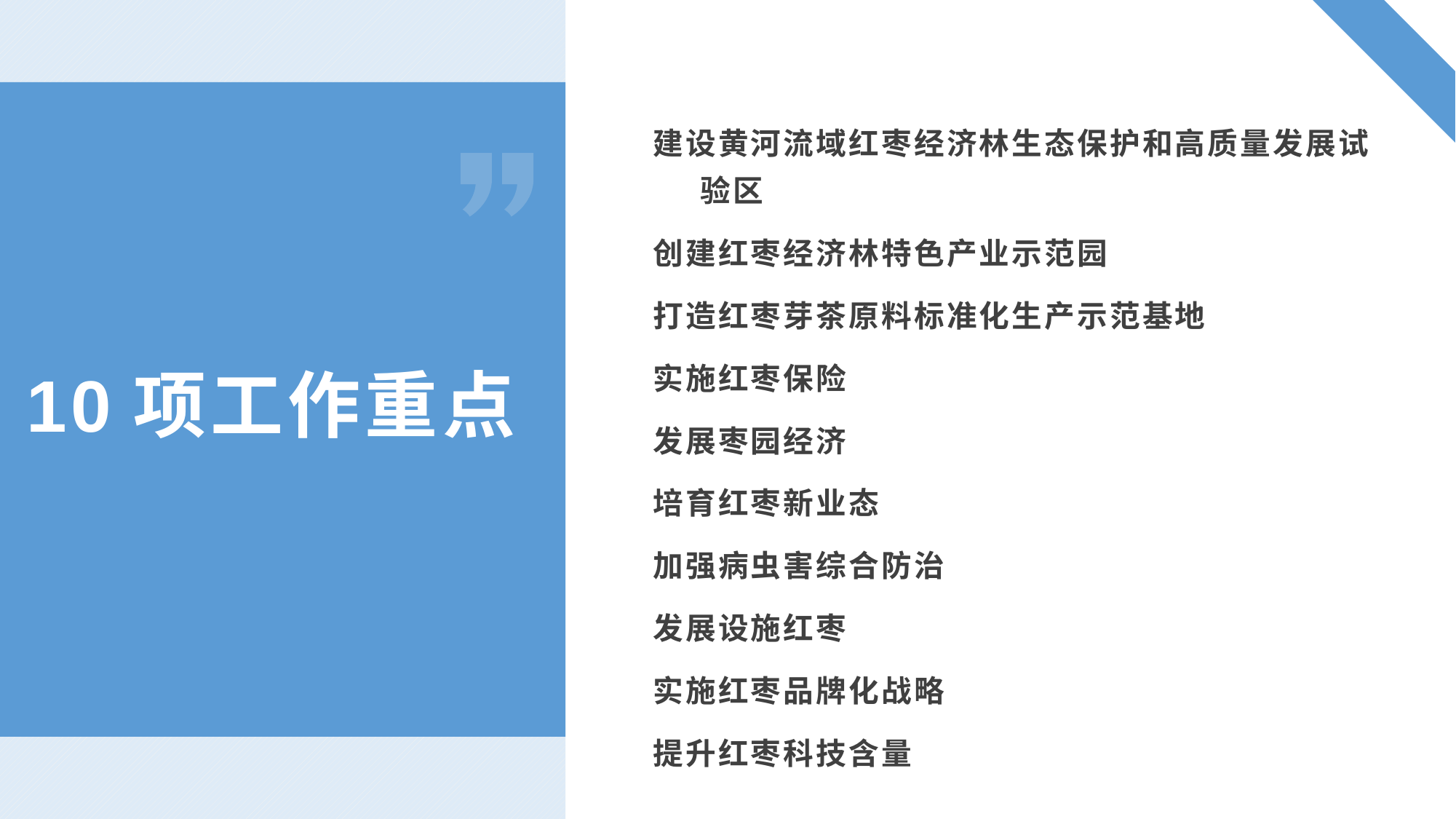

建设黄河流域红枣经济林生态保护和高质量发展试验区
创建红枣经济林特色产业示范园
打造红枣芽茶原料标准化生产示范基地
实施红枣保险
发展枣园经济
培育红枣新业态
加强病虫害综合防治
发展设施红枣
实施红枣品牌化战略
提升红枣科技含量

10项工作重点